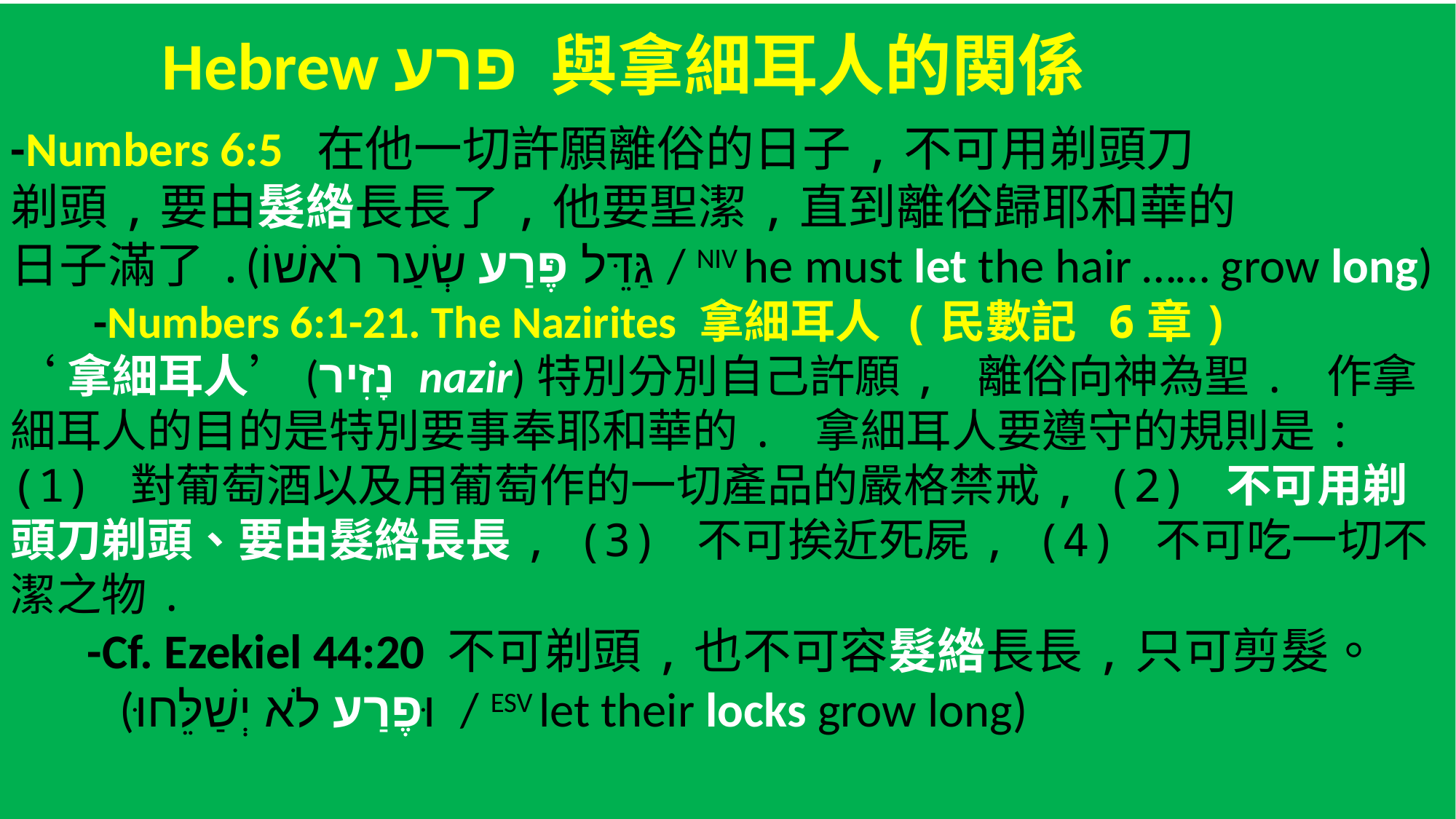

Hebrew פרע 與拿細耳人的関係

-Numbers 6:5  在他一切許願離俗的日子,不可用剃頭刀
剃頭,要由髮綹長長了,他要聖潔,直到離俗歸耶和華的
日子滿了.(גַּדֵּל פֶּרַע שְׂעַר רֹאשׁוֹ / NIV he must let the hair …… grow long)
        -Numbers 6:1-21. The Nazirites 拿細耳人 (民數記  6章)
‘拿細耳人’(נָזִיר  nazir)特別分別自己許願, 離俗向神為聖. 作拿細耳人的目的是特別要事奉耶和華的. 拿細耳人要遵守的規則是: (1) 對葡萄酒以及用葡萄作的一切產品的嚴格禁戒, (2) 不可用剃頭刀剃頭、要由髮綹長長, (3) 不可挨近死屍, (4) 不可吃一切不潔之物.
       -Cf. Ezekiel 44:20 ‎不可剃頭,也不可容髮綹長長,只可剪髮。
          (וּפֶרַע לֹא יְשַׁלֵּחוּ  / ESV let their locks grow long)